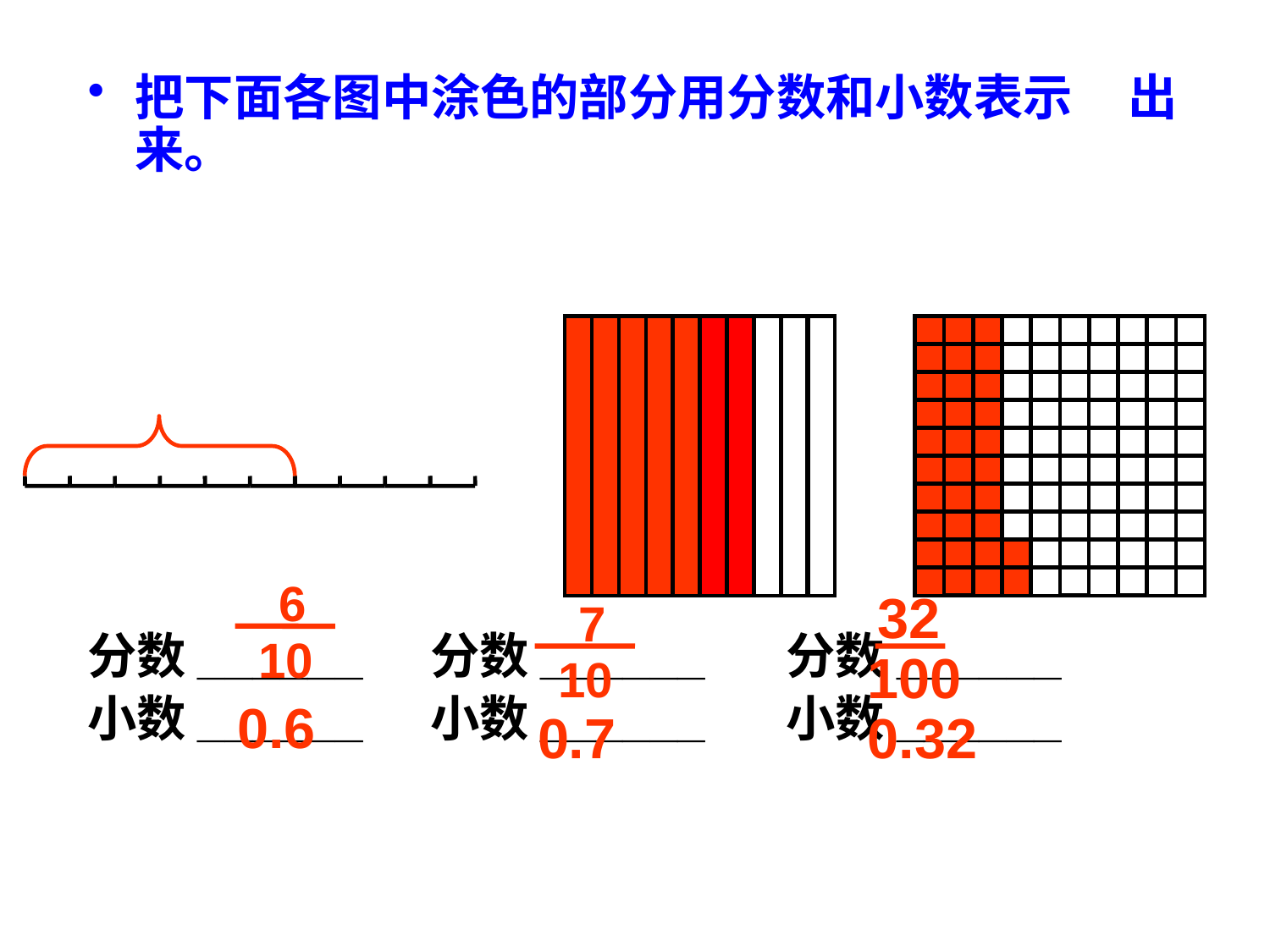

# 把下面各图中涂色的部分用分数和小数表示     出来。

分数______    分数______     分数______
小数______    小数______     小数______

6
10

32
100

7
10

0.6
0.7
0.32